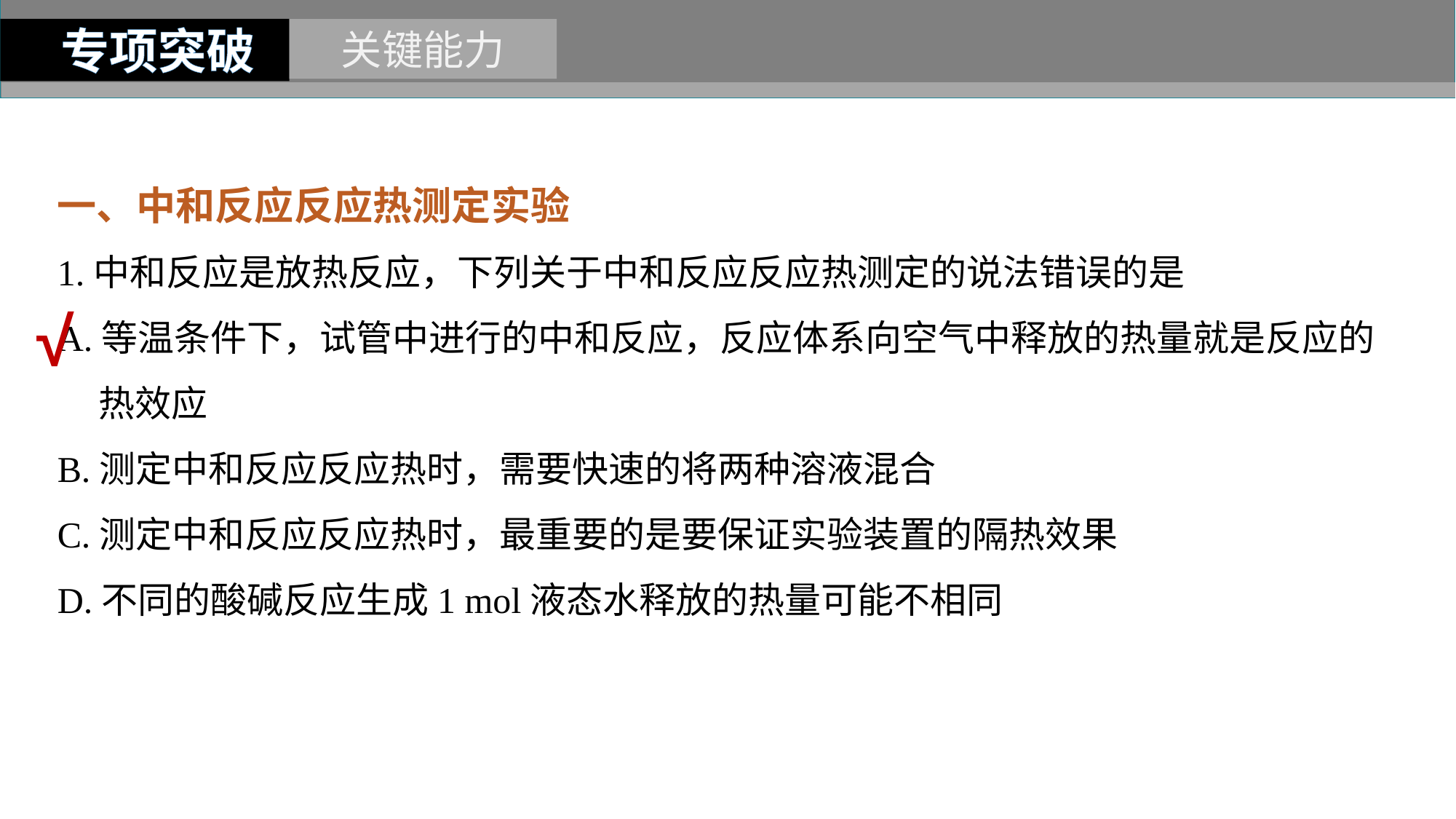

专项突破
关键能力

一、中和反应反应热测定实验
1.中和反应是放热反应，下列关于中和反应反应热测定的说法错误的是
A.等温条件下，试管中进行的中和反应，反应体系向空气中释放的热量就是反应的
    热效应
B.测定中和反应反应热时，需要快速的将两种溶液混合
C.测定中和反应反应热时，最重要的是要保证实验装置的隔热效果
D.不同的酸碱反应生成1 mol液态水释放的热量可能不相同
√